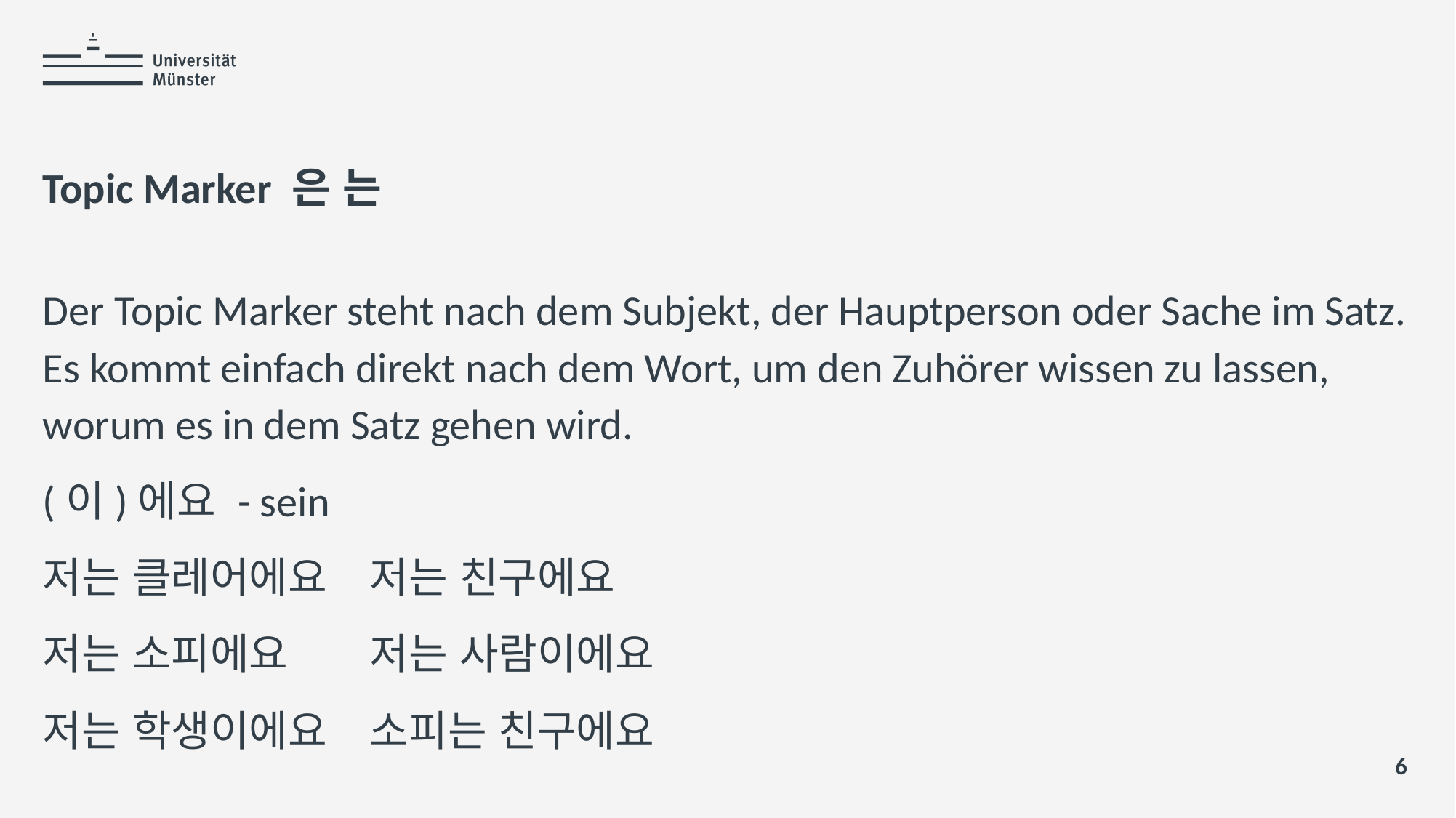

# Topic Marker 은 는
Der Topic Marker steht nach dem Subjekt, der Hauptperson oder Sache im Satz. Es kommt einfach direkt nach dem Wort, um den Zuhörer wissen zu lassen, worum es in dem Satz gehen wird.
(이)에요 - sein
저는 클레어에요 	저는 친구에요
저는 소피에요 	저는 사람이에요
저는 학생이에요	소피는 친구에요
6